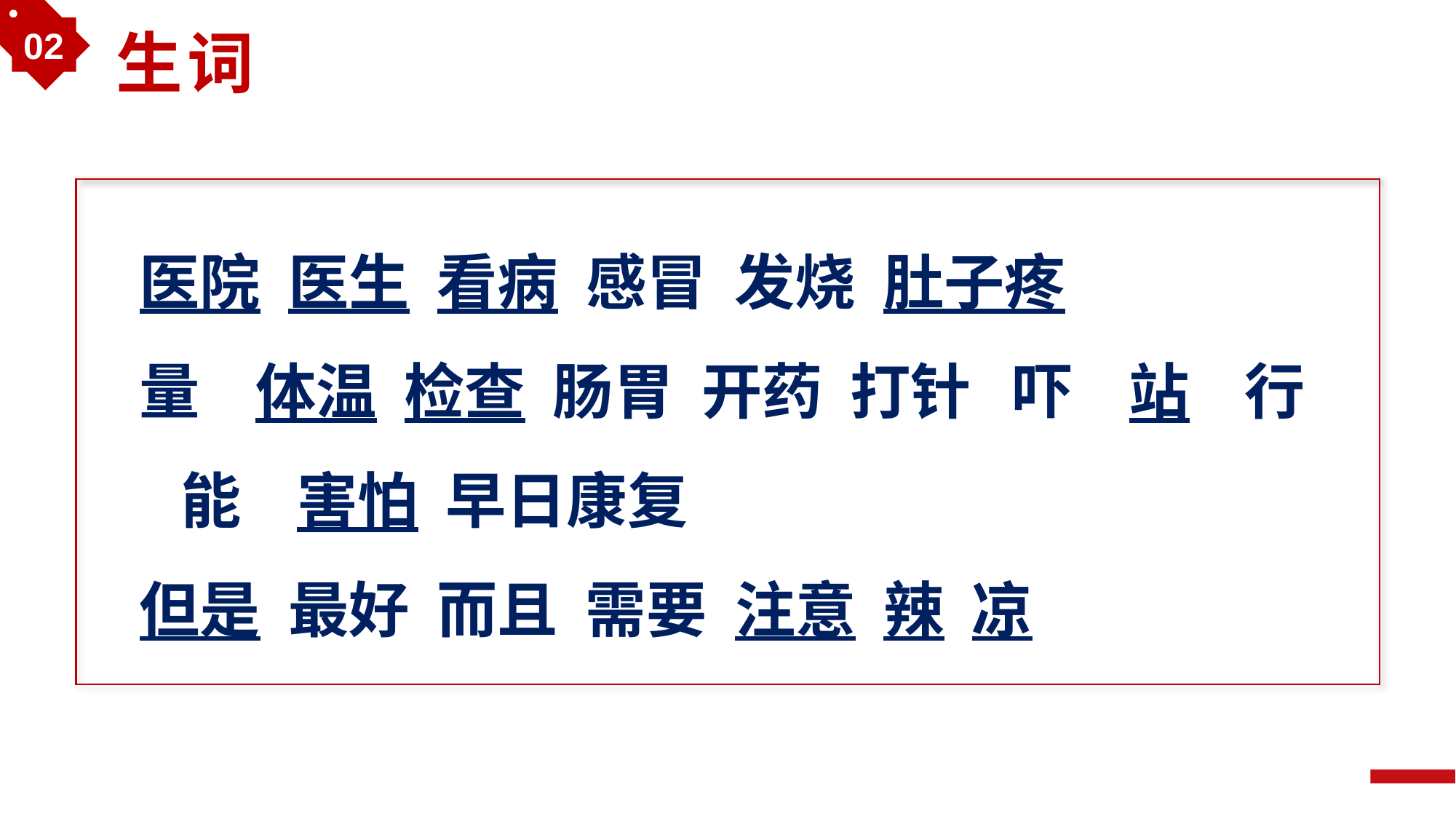

02
生词

医院  医生  看病  感冒  发烧  肚子疼
量    体温  检查  肠胃  开药  打针   吓    站    行    能    害怕  早日康复
但是  最好  而且  需要  注意  辣  凉